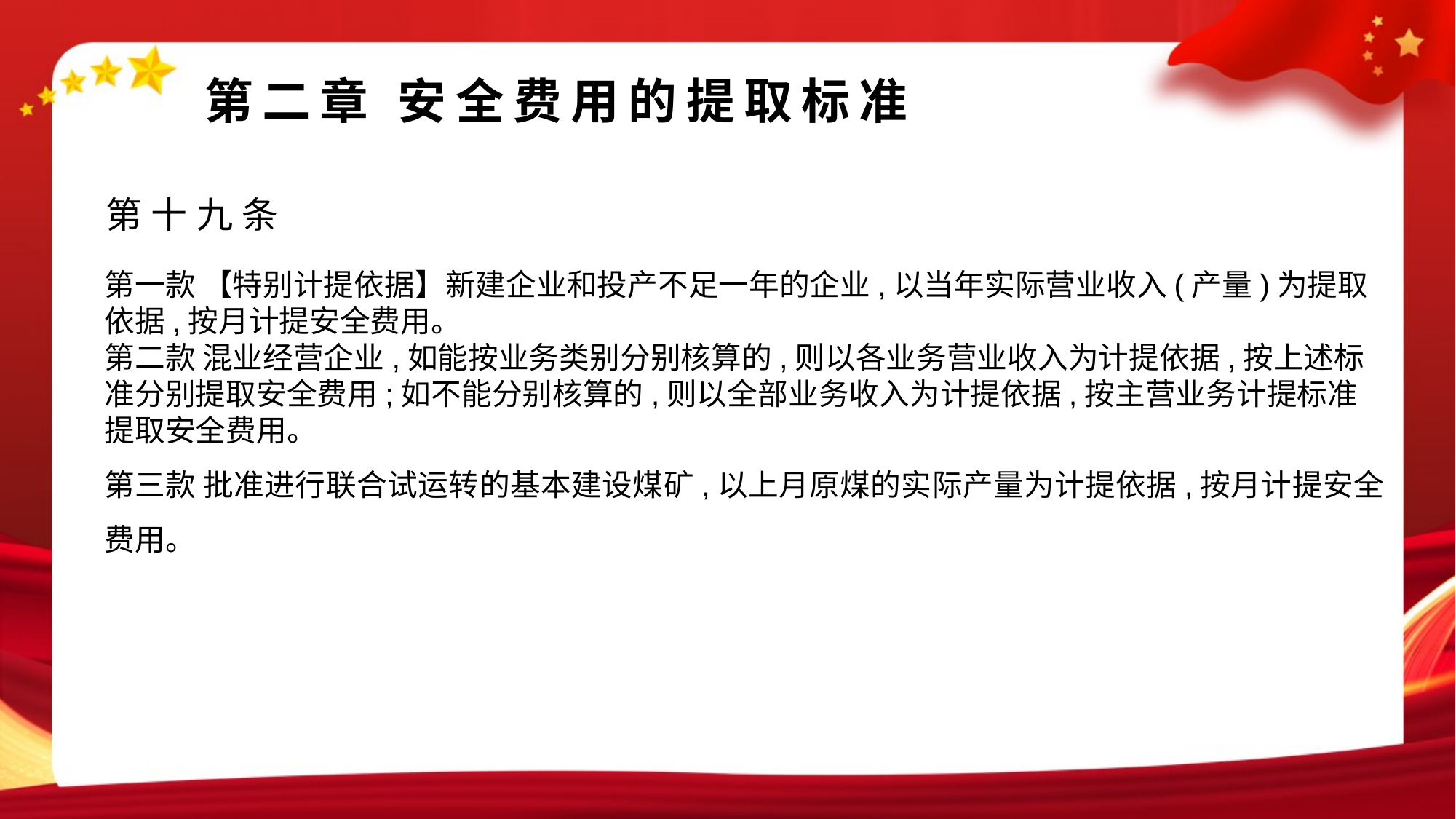

#
第二章 安全费用的提取标准
第十九条
第一款 【特别计提依据】新建企业和投产不足一年的企业,以当年实际营业收入(产量)为提取依据,按月计提安全费用。
第二款 混业经营企业,如能按业务类别分别核算的,则以各业务营业收入为计提依据,按上述标准分别提取安全费用;如不能分别核算的,则以全部业务收入为计提依据,按主营业务计提标准提取安全费用。
第三款 批准进行联合试运转的基本建设煤矿,以上月原煤的实际产量为计提依据,按月计提安全费用。